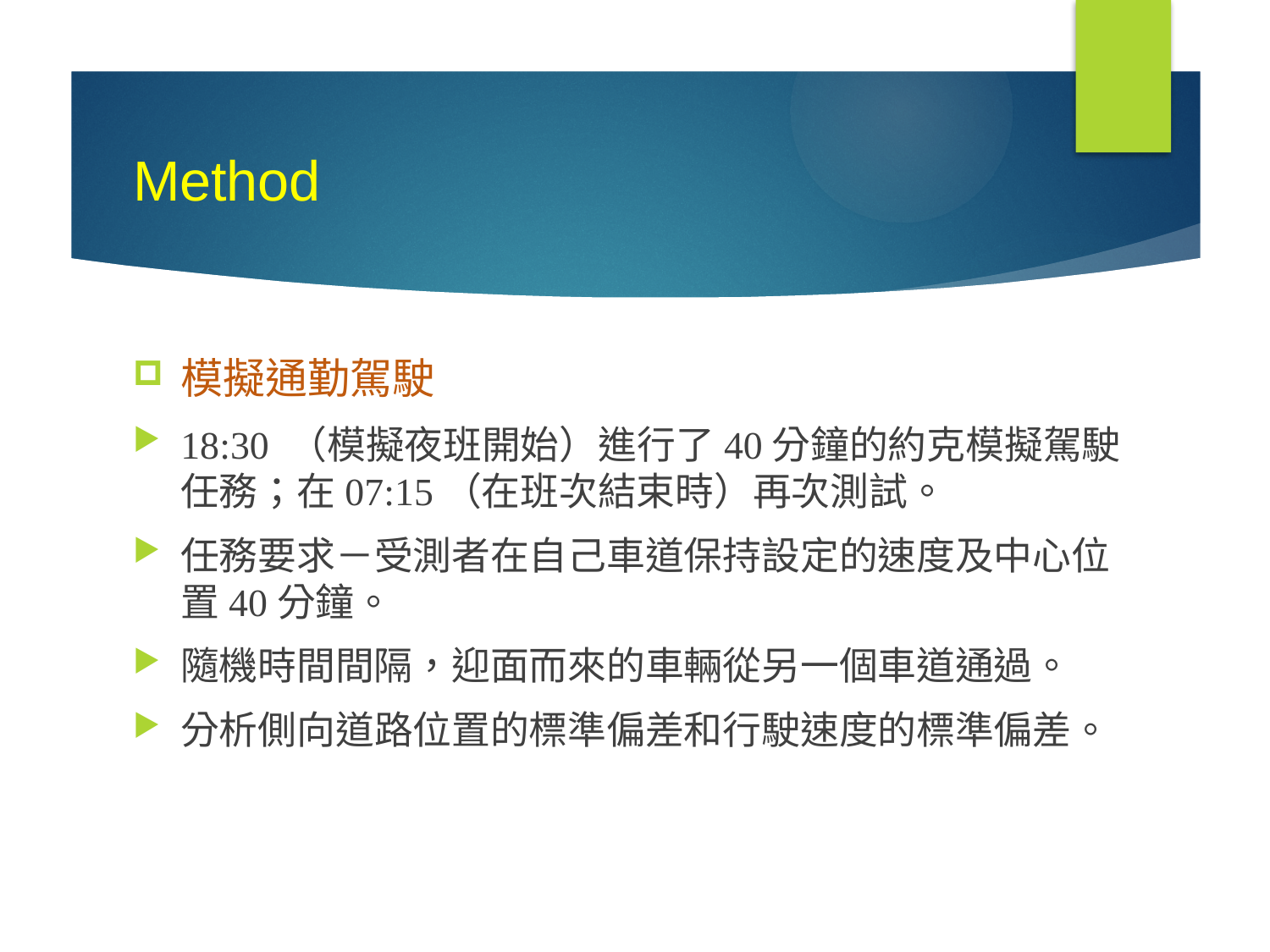

# Method
模擬通勤駕駛
18:30 （模擬夜班開始）進行了40分鐘的約克模擬駕駛任務；在07:15（在班次結束時）再次測試。
任務要求－受測者在自己車道保持設定的速度及中心位置40分鐘。
隨機時間間隔，迎面而來的車輛從另一個車道通過。
分析側向道路位置的標準偏差和行駛速度的標準偏差。